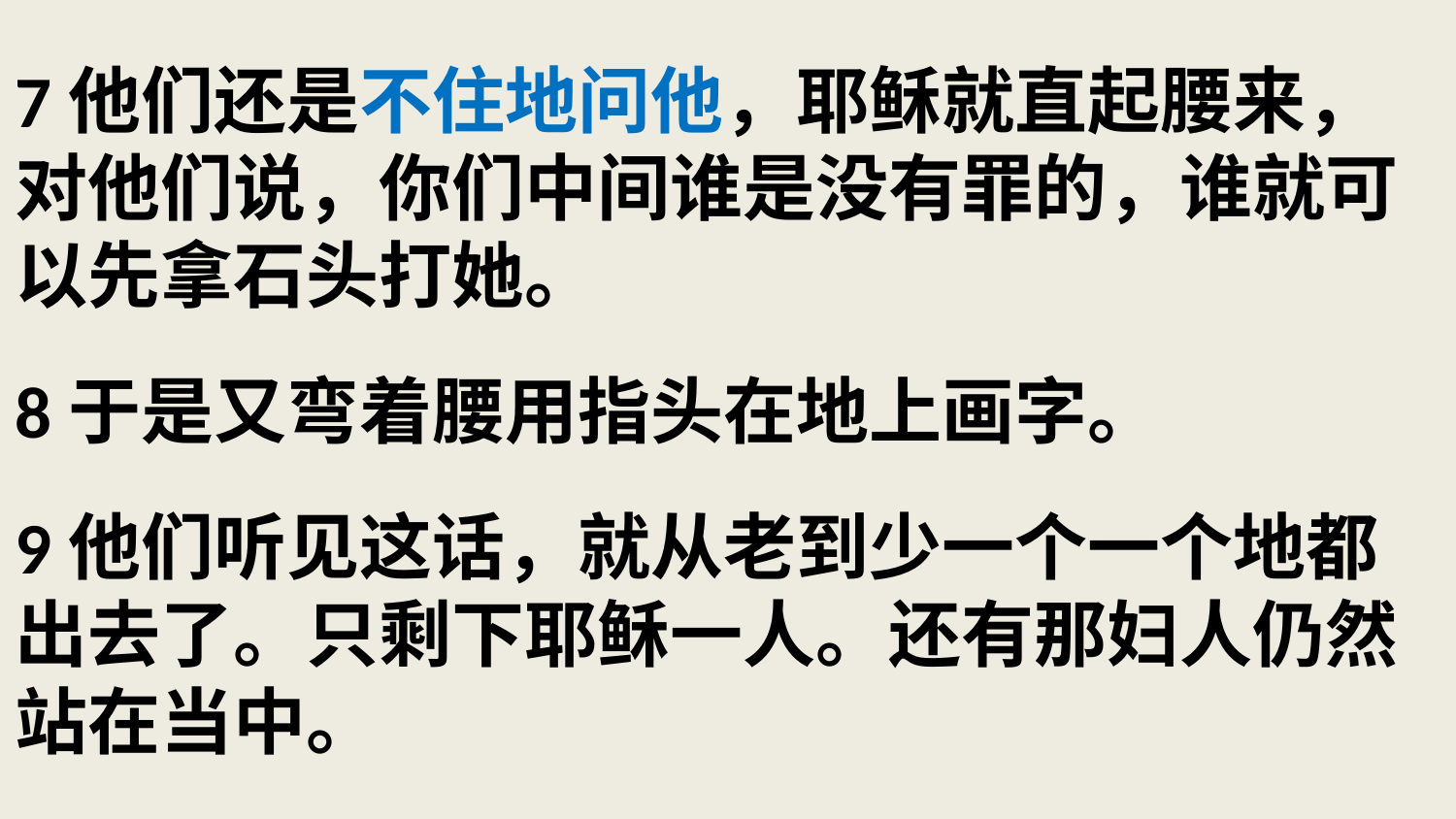

# 7他们还是不住地问他，耶稣就直起腰来，对他们说，你们中间谁是没有罪的，谁就可以先拿石头打她。 8于是又弯着腰用指头在地上画字。 9他们听见这话，就从老到少一个一个地都出去了。只剩下耶稣一人。还有那妇人仍然站在当中。